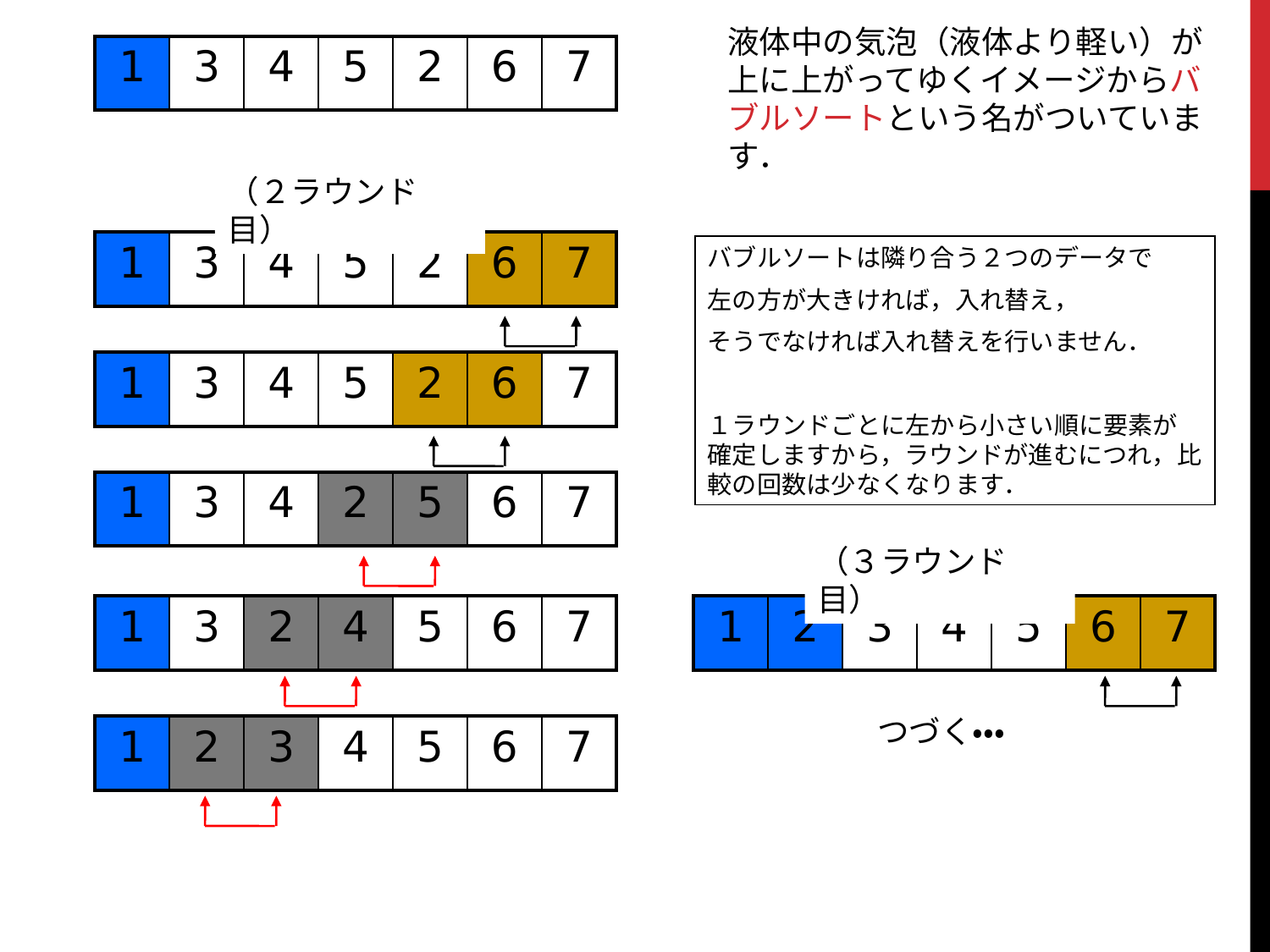

液体中の気泡（液体より軽い）が上に上がってゆくイメージからバブルソートという名がついています．
| 1 | 3 | 4 | 5 | 2 | 6 | 7 |
| --- | --- | --- | --- | --- | --- | --- |
（２ラウンド目）
| 1 | 3 | 4 | 5 | 2 | 6 | 7 |
| --- | --- | --- | --- | --- | --- | --- |
バブルソートは隣り合う２つのデータで
左の方が大きければ，入れ替え，
そうでなければ入れ替えを行いません．

１ラウンドごとに左から小さい順に要素が確定しますから，ラウンドが進むにつれ，比較の回数は少なくなります．

| 1 | 3 | 4 | 5 | 2 | 6 | 7 |
| --- | --- | --- | --- | --- | --- | --- |

| 1 | 3 | 4 | 2 | 5 | 6 | 7 |
| --- | --- | --- | --- | --- | --- | --- |
（３ラウンド目）

| 1 | 2 | 3 | 4 | 5 | 6 | 7 |
| --- | --- | --- | --- | --- | --- | --- |
| 1 | 3 | 2 | 4 | 5 | 6 | 7 |
| --- | --- | --- | --- | --- | --- | --- |

つづく・・・
| 1 | 2 | 3 | 4 | 5 | 6 | 7 |
| --- | --- | --- | --- | --- | --- | --- |